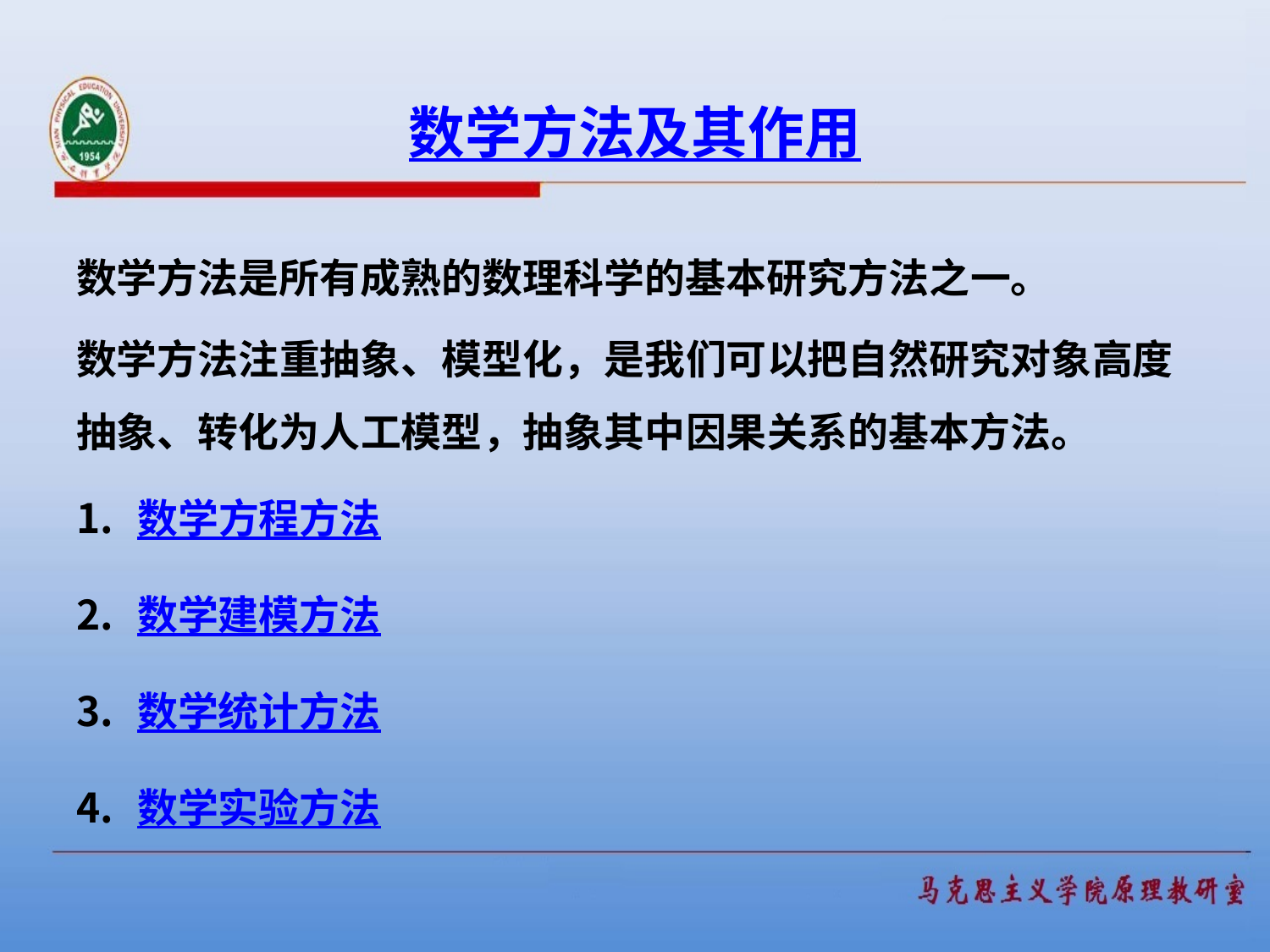

# 数学方法及其作用
数学方法是所有成熟的数理科学的基本研究方法之一。
数学方法注重抽象、模型化，是我们可以把自然研究对象高度抽象、转化为人工模型，抽象其中因果关系的基本方法。
数学方程方法
数学建模方法
数学统计方法
数学实验方法